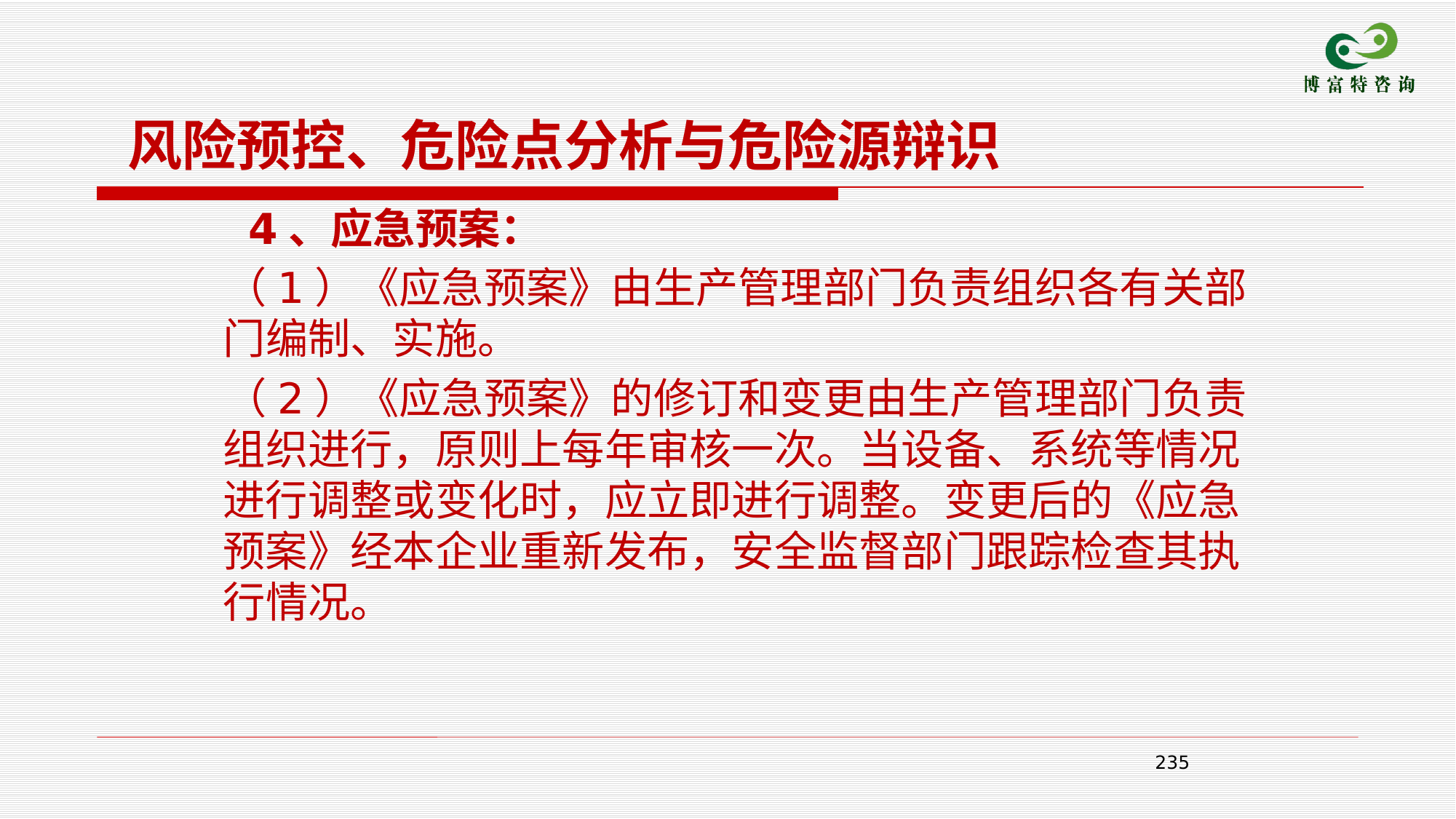

风险预控、危险点分析与危险源辩识
       4、应急预案：
     （1）《应急预案》由生产管理部门负责组织各有关部门编制、实施。
     （2）《应急预案》的修订和变更由生产管理部门负责组织进行，原则上每年审核一次。当设备、系统等情况进行调整或变化时，应立即进行调整。变更后的《应急预案》经本企业重新发布，安全监督部门跟踪检查其执行情况。

235